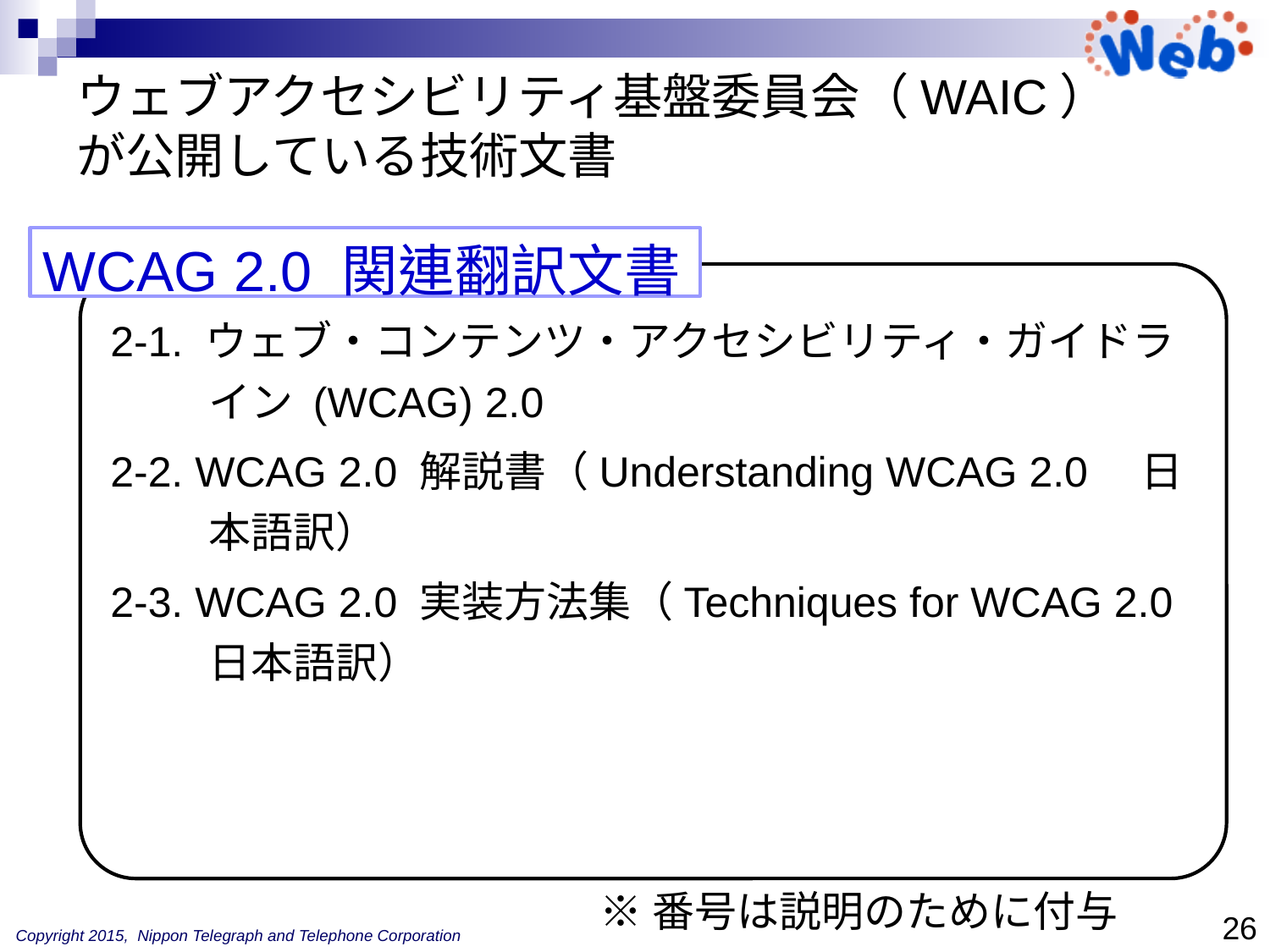

# ウェブアクセシビリティ基盤委員会（WAIC） が公開している技術文書
WCAG 2.0 関連翻訳文書

2-1. ウェブ・コンテンツ・アクセシビリティ・ガイドライン (WCAG) 2.0
2-2. WCAG 2.0 解説書（Understanding WCAG 2.0　日本語訳）
2-3. WCAG 2.0 実装方法集（Techniques for WCAG 2.0日本語訳）

※番号は説明のために付与
26